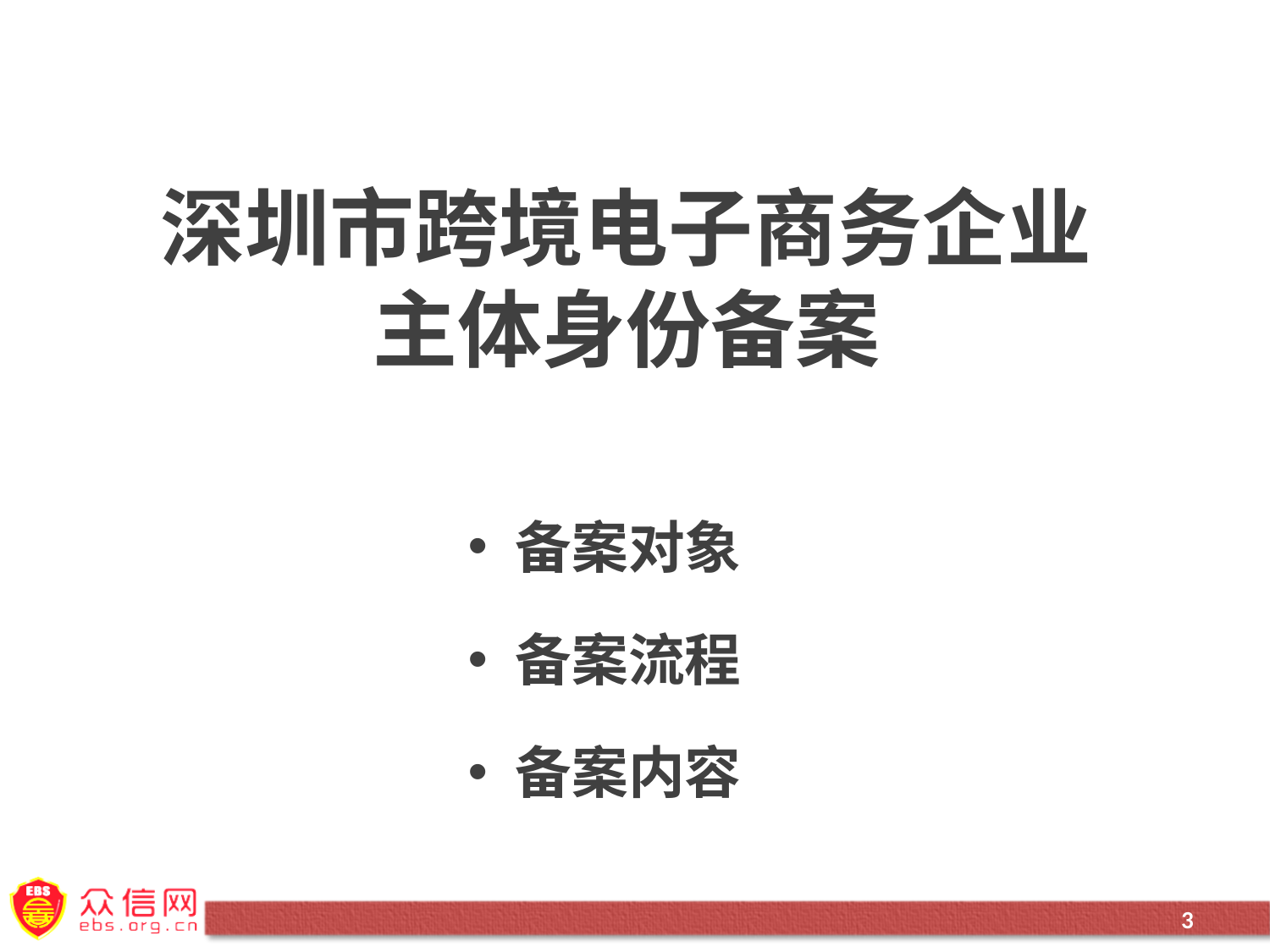

# 深圳市跨境电子商务企业 主体身份备案
备案对象
备案流程
备案内容
3